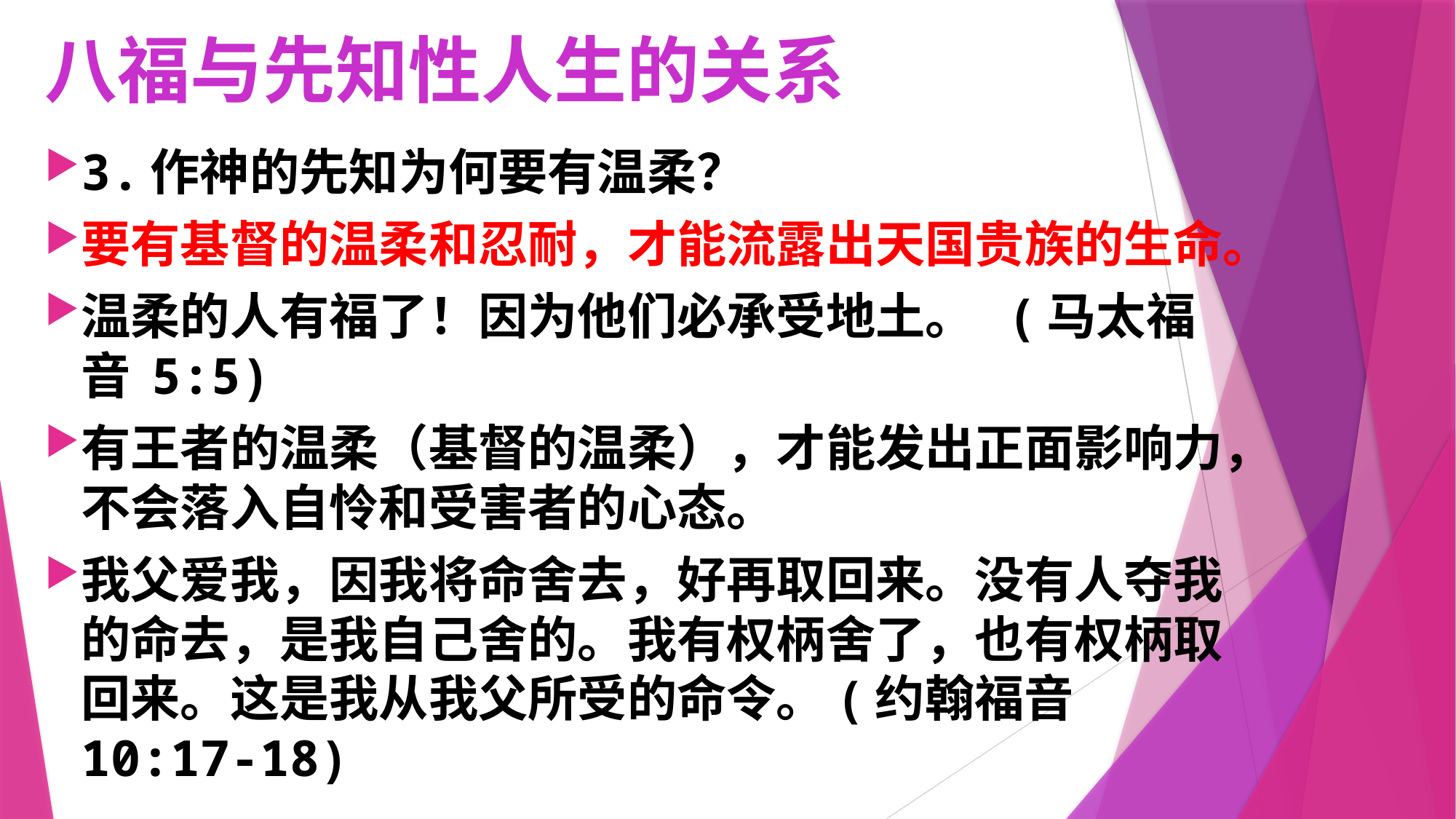

# 八福与先知性人生的关系
3.作神的先知为何要有温柔？
要有基督的温柔和忍耐，才能流露出天国贵族的生命。
温柔的人有福了！因为他们必承受地土。  (马太福音 5:5)
有王者的温柔（基督的温柔），才能发出正面影响力，不会落入自怜和受害者的心态。
我父爱我，因我将命舍去，好再取回来。没有人夺我的命去，是我自己舍的。我有权柄舍了，也有权柄取回来。这是我从我父所受的命令。(约翰福音 10:17-18)